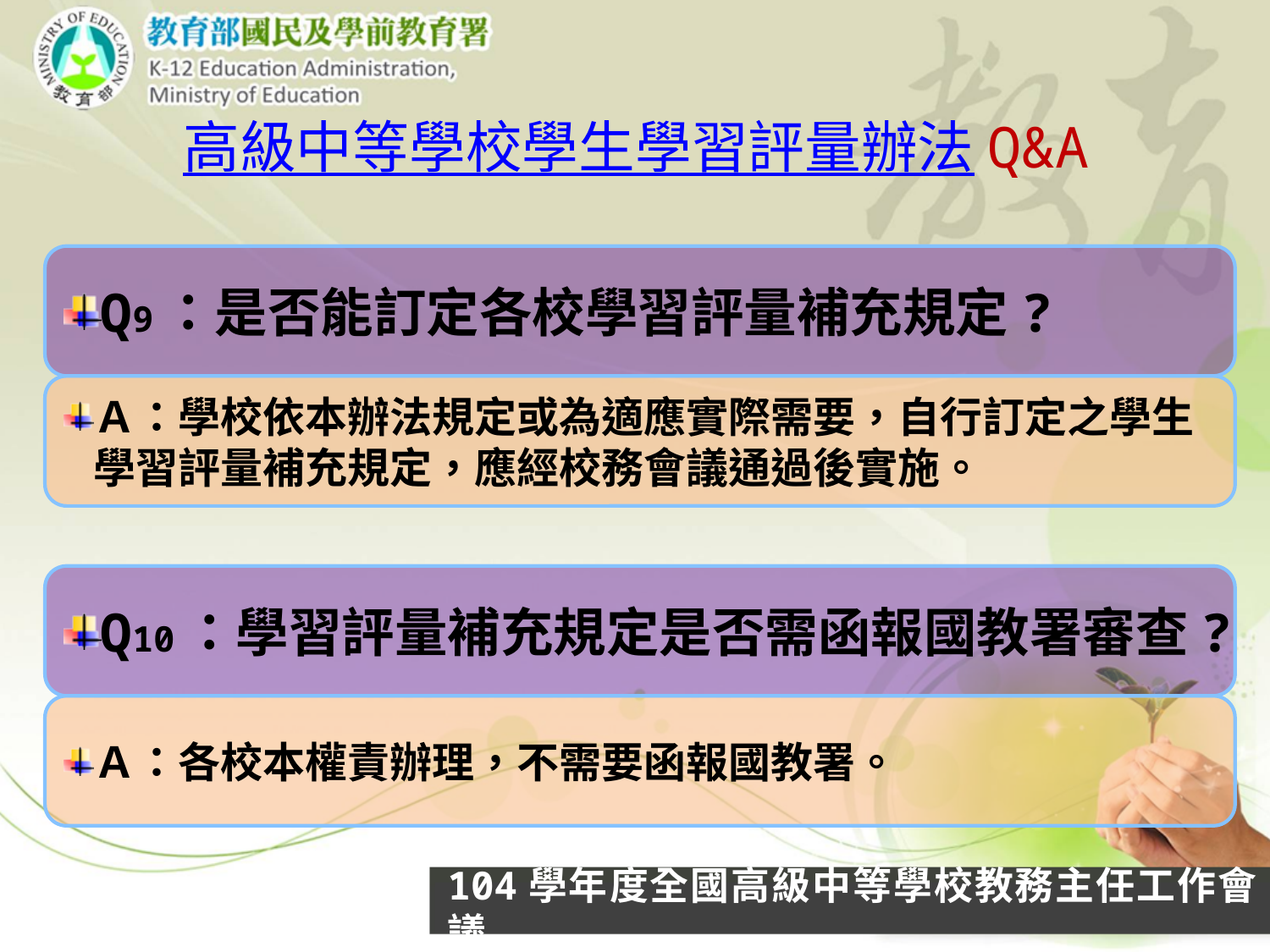

# 高級中等學校學生學習評量辦法Q&A
Q9：是否能訂定各校學習評量補充規定?
Ａ：學校依本辦法規定或為適應實際需要，自行訂定之學生學習評量補充規定，應經校務會議通過後實施。
Q10：學習評量補充規定是否需函報國教署審查?
Ａ：各校本權責辦理，不需要函報國教署。
104學年度全國高級中等學校教務主任工作會議
38
38